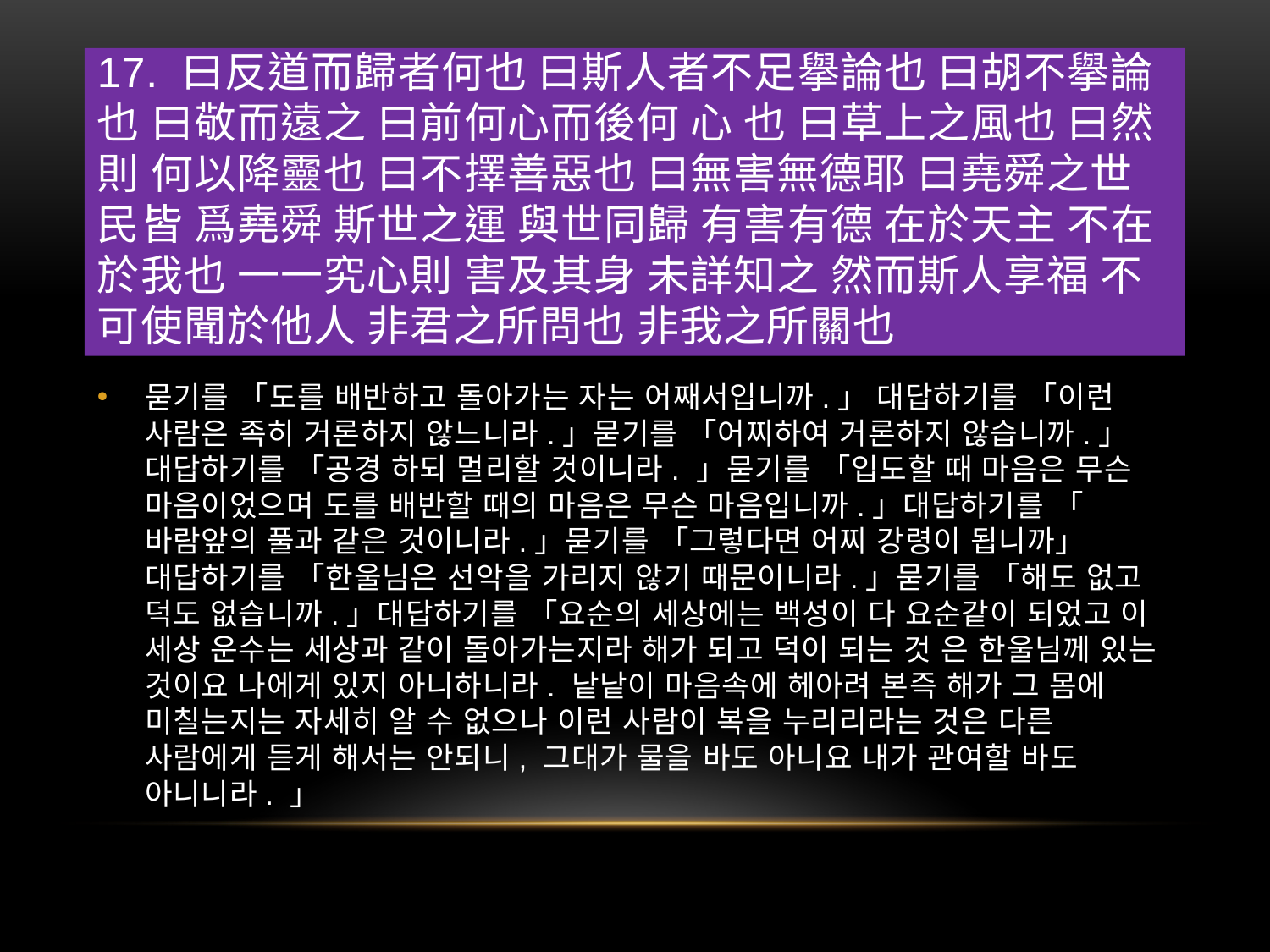

# 17. 曰反道而歸者何也 曰斯人者不足擧論也 曰胡不擧論也 曰敬而遠之 曰前何心而後何 心 也 曰草上之風也 曰然則 何以降靈也 曰不擇善惡也 曰無害無德耶 曰堯舜之世 民皆 爲堯舜 斯世之運 與世同歸 有害有德 在於天主 不在於我也 一一究心則 害及其身 未詳知之 然而斯人享福 不可使聞於他人 非君之所問也 非我之所關也
묻기를 「도를 배반하고 돌아가는 자는 어째서입니까.」 대답하기를 「이런 사람은 족히 거론하지 않느니라.」묻기를 「어찌하여 거론하지 않습니까.」대답하기를 「공경 하되 멀리할 것이니라. 」묻기를 「입도할 때 마음은 무슨 마음이었으며 도를 배반할 때의 마음은 무슨 마음입니까.」대답하기를 「바람앞의 풀과 같은 것이니라.」묻기를 「그렇다면 어찌 강령이 됩니까」대답하기를 「한울님은 선악을 가리지 않기 때문이니라.」묻기를 「해도 없고 덕도 없습니까.」대답하기를 「요순의 세상에는 백성이 다 요순같이 되었고 이 세상 운수는 세상과 같이 돌아가는지라 해가 되고 덕이 되는 것 은 한울님께 있는 것이요 나에게 있지 아니하니라. 낱낱이 마음속에 헤아려 본즉 해가 그 몸에 미칠는지는 자세히 알 수 없으나 이런 사람이 복을 누리리라는 것은 다른 사람에게 듣게 해서는 안되니, 그대가 물을 바도 아니요 내가 관여할 바도 아니니라. 」